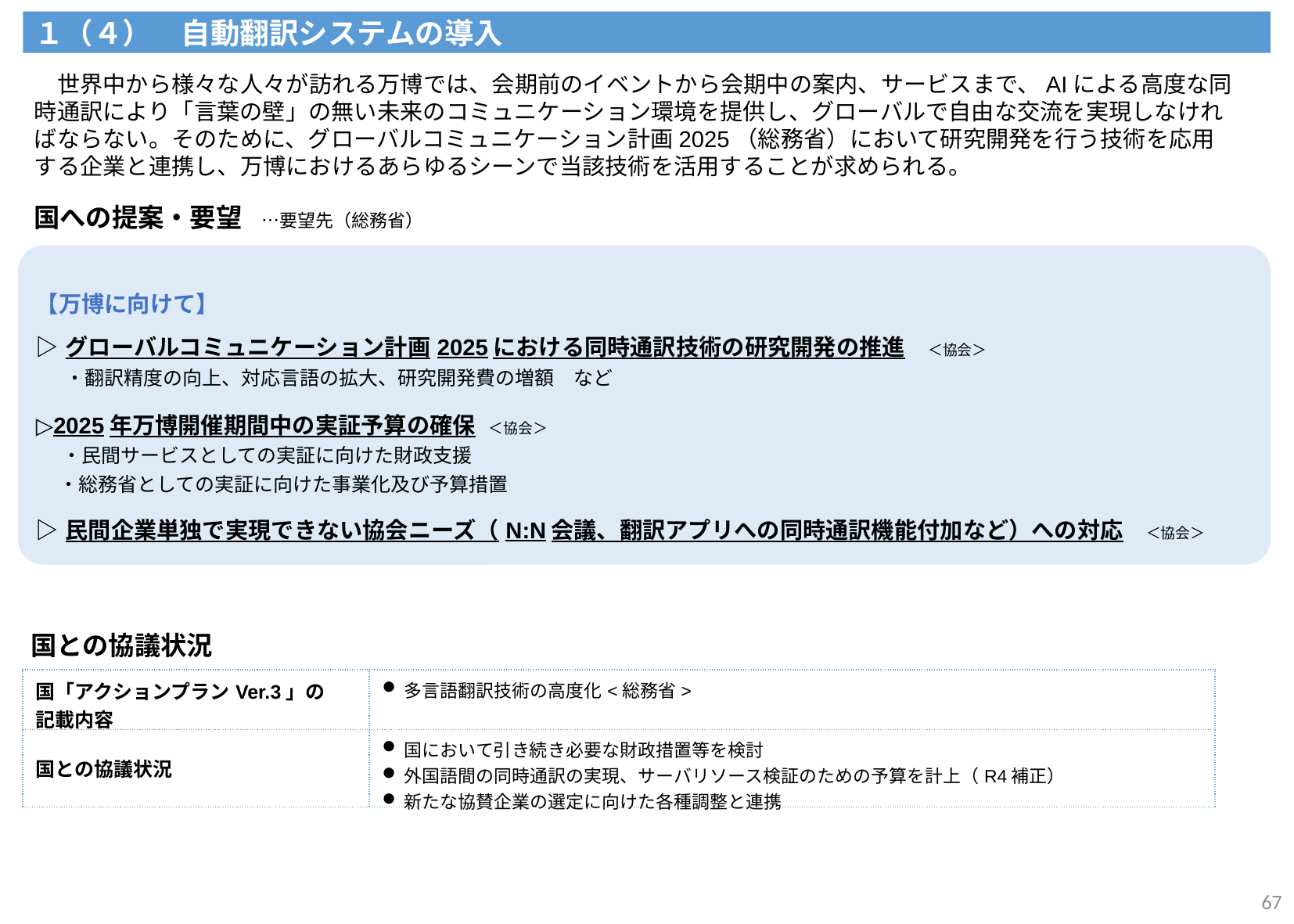

１（４）　自動翻訳システムの導入
　世界中から様々な人々が訪れる万博では、会期前のイベントから会期中の案内、サービスまで、AIによる高度な同時通訳により「言葉の壁」の無い未来のコミュニケーション環境を提供し、グローバルで自由な交流を実現しなければならない。そのために、グローバルコミュニケーション計画2025（総務省）において研究開発を行う技術を応用する企業と連携し、万博におけるあらゆるシーンで当該技術を活用することが求められる。
国への提案・要望　…要望先（総務省）

| 【万博に向けて】 ▷グローバルコミュニケーション計画2025における同時通訳技術の研究開発の推進　＜協会＞ 　　・翻訳精度の向上、対応言語の拡大、研究開発費の増額　など ▷2025年万博開催期間中の実証予算の確保　＜協会＞ 　　・民間サービスとしての実証に向けた財政支援 ・総務省としての実証に向けた事業化及び予算措置 ▷民間企業単独で実現できない協会ニーズ（N:N会議、翻訳アプリへの同時通訳機能付加など）への対応　＜協会＞ |
| --- |
国との協議状況
| 国「アクションプランVer.3」の 記載内容 | 多言語翻訳技術の高度化<総務省> |
| --- | --- |
| 国との協議状況 | 国において引き続き必要な財政措置等を検討 外国語間の同時通訳の実現、サーバリソース検証のための予算を計上（R4補正） 新たな協賛企業の選定に向けた各種調整と連携 |

67